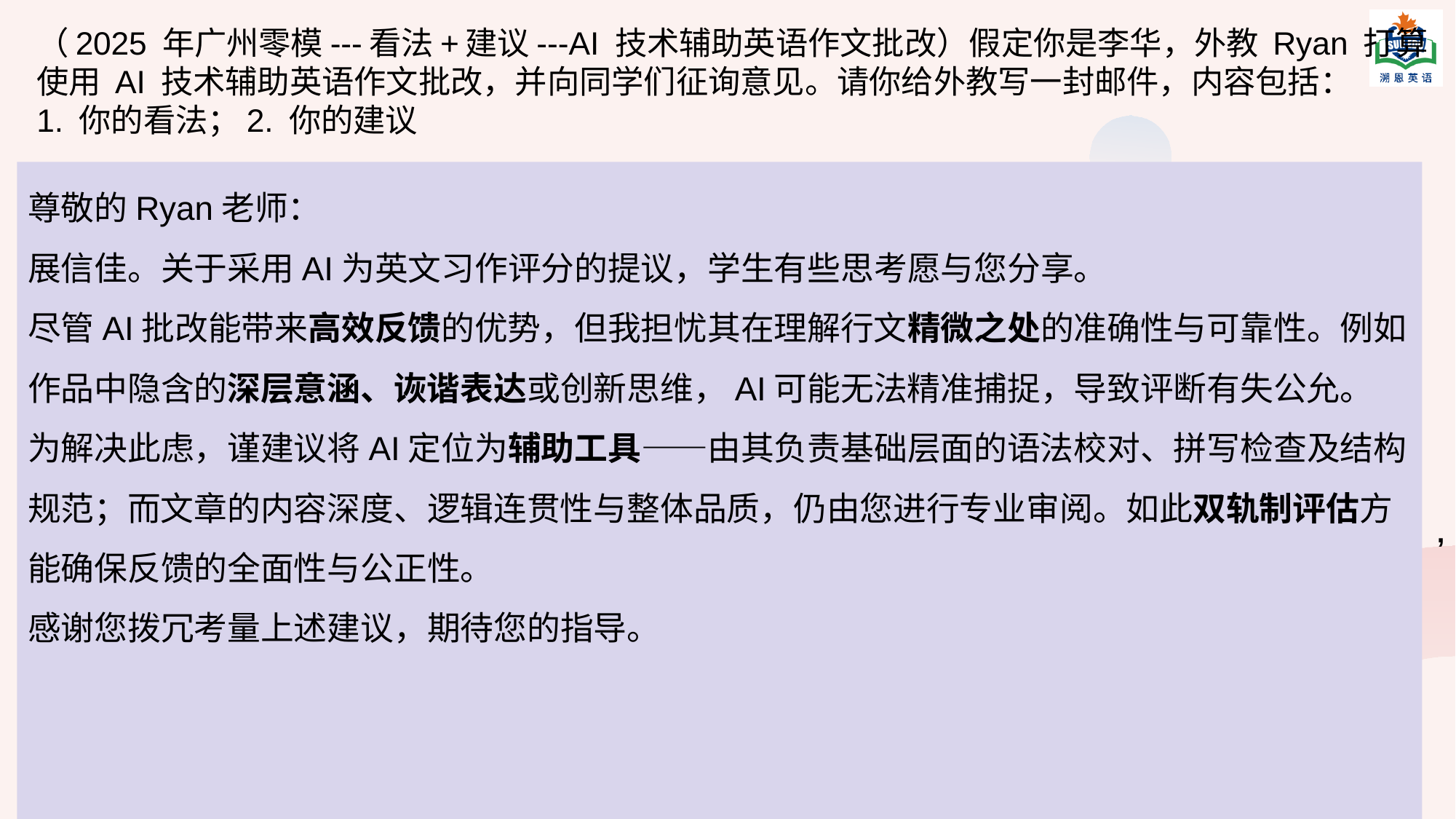

（2025 年广州零模---看法+建议---AI 技术辅助英语作文批改）假定你是李华，外教 Ryan 打算使用 AI 技术辅助英语作文批改，并向同学们征询意见。请你给外教写一封邮件，内容包括：
1. 你的看法；2. 你的建议
Dear Ryan,
I hope this email finds you well. I have some thoughts on using AI for grading our English essays.
While I see the benefits of faster feedback（快速的反馈）, I am concerned about the accuracy and reliability of Al in understanding the subtle details of our writing. AI might miss implied meanings（深意）, humorous expressions（诙谐的表达）, or the creativity in our essays, leading to incorrect evaluations.
To address these concerns（为了解决这些担忧）, I suggest only using Al as a supplementary tool（辅助工具）. It can provide initial feedback on grammar, spelling, and basic structure（语法、拼写和基本结构）, while you can review the content, coherence, and overall quality（内容、连贯性和整体质量）. This combined approach would ensure a more comprehensive and fair assessment.
Thank you for considering my perspective. I look forward to your feedback.
Yours sincerely,
Li Hua
尊敬的Ryan老师：
展信佳。关于采用AI为英文习作评分的提议，学生有些思考愿与您分享。
尽管AI批改能带来高效反馈的优势，但我担忧其在理解行文精微之处的准确性与可靠性。例如作品中隐含的深层意涵、诙谐表达或创新思维，AI可能无法精准捕捉，导致评断有失公允。
为解决此虑，谨建议将AI定位为辅助工具——由其负责基础层面的语法校对、拼写检查及结构规范；而文章的内容深度、逻辑连贯性与整体品质，仍由您进行专业审阅。如此双轨制评估方能确保反馈的全面性与公正性。
感谢您拨冗考量上述建议，期待您的指导。